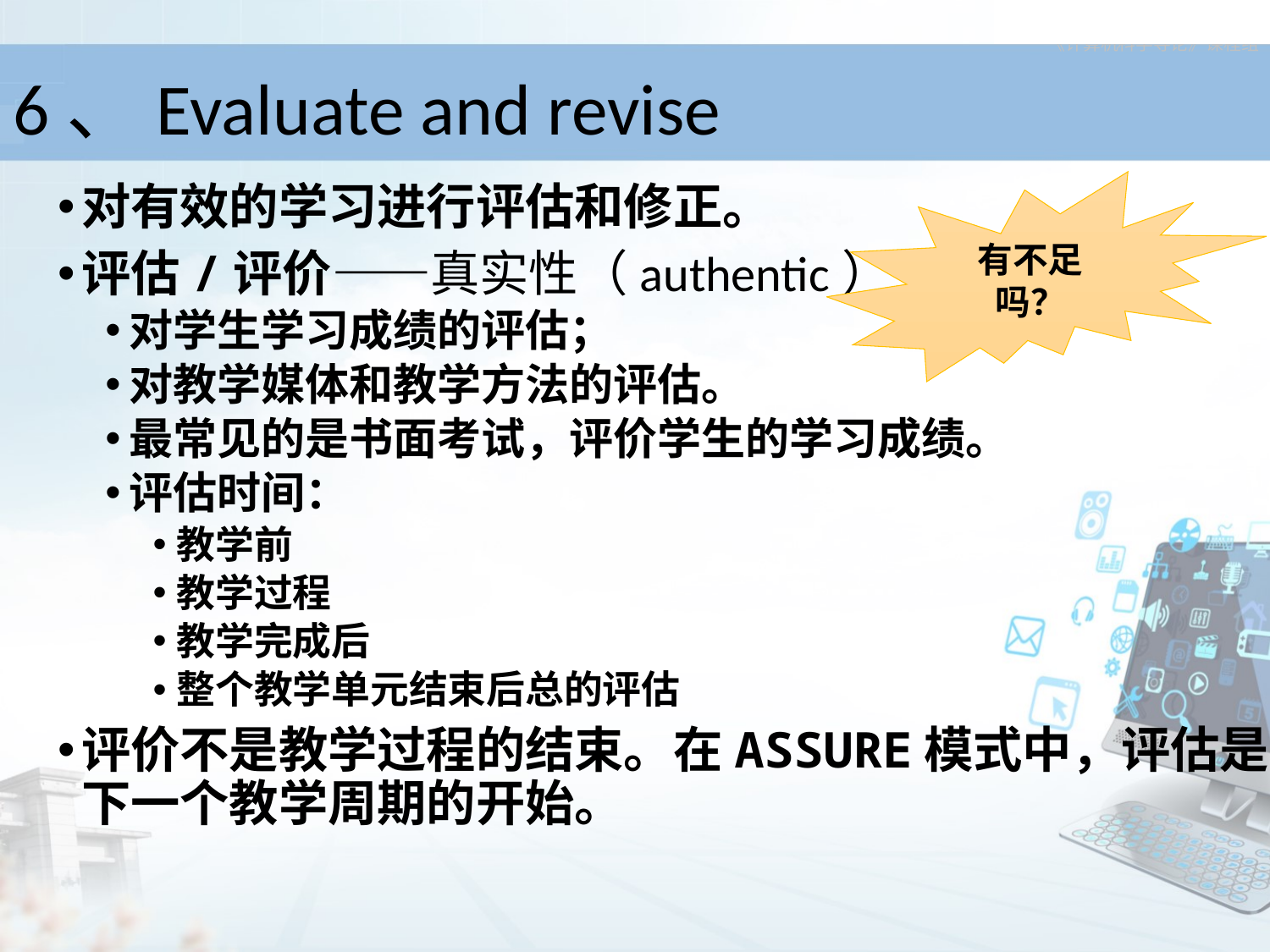

6、Evaluate and revise
有不足吗？
对有效的学习进行评估和修正。
评估/评价——真实性（authentic）
对学生学习成绩的评估；
对教学媒体和教学方法的评估。
最常见的是书面考试，评价学生的学习成绩。
评估时间：
教学前
教学过程
教学完成后
整个教学单元结束后总的评估
评价不是教学过程的结束。在ASSURE模式中，评估是下一个教学周期的开始。